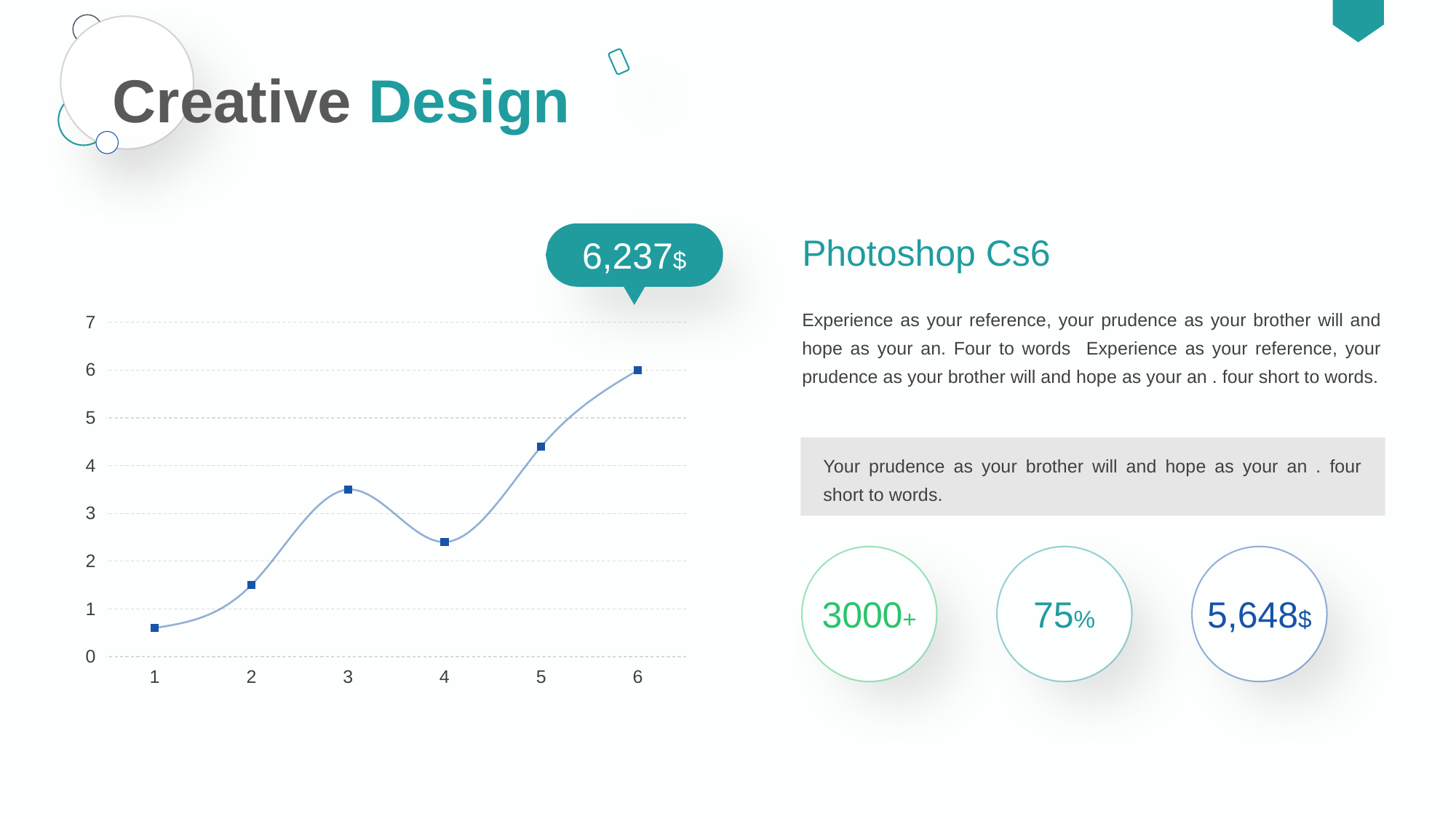

Creative Design

Photoshop Cs6
6,237$
Experience as your reference, your prudence as your brother will and hope as your an. Four to words  Experience as your reference, your prudence as your brother will and hope as your an . four short to words.

### Chart

| Category | 系列 1 |
|---|---|
| 1 | 0.6 |
| 2 | 1.5 |
| 3 | 3.5 |
| 4 | 2.4 |
| 5 | 4.4 |
| 6 | 6.0 |
Your prudence as your brother will and hope as your an . four short to words.

3000+
75%
5,648$